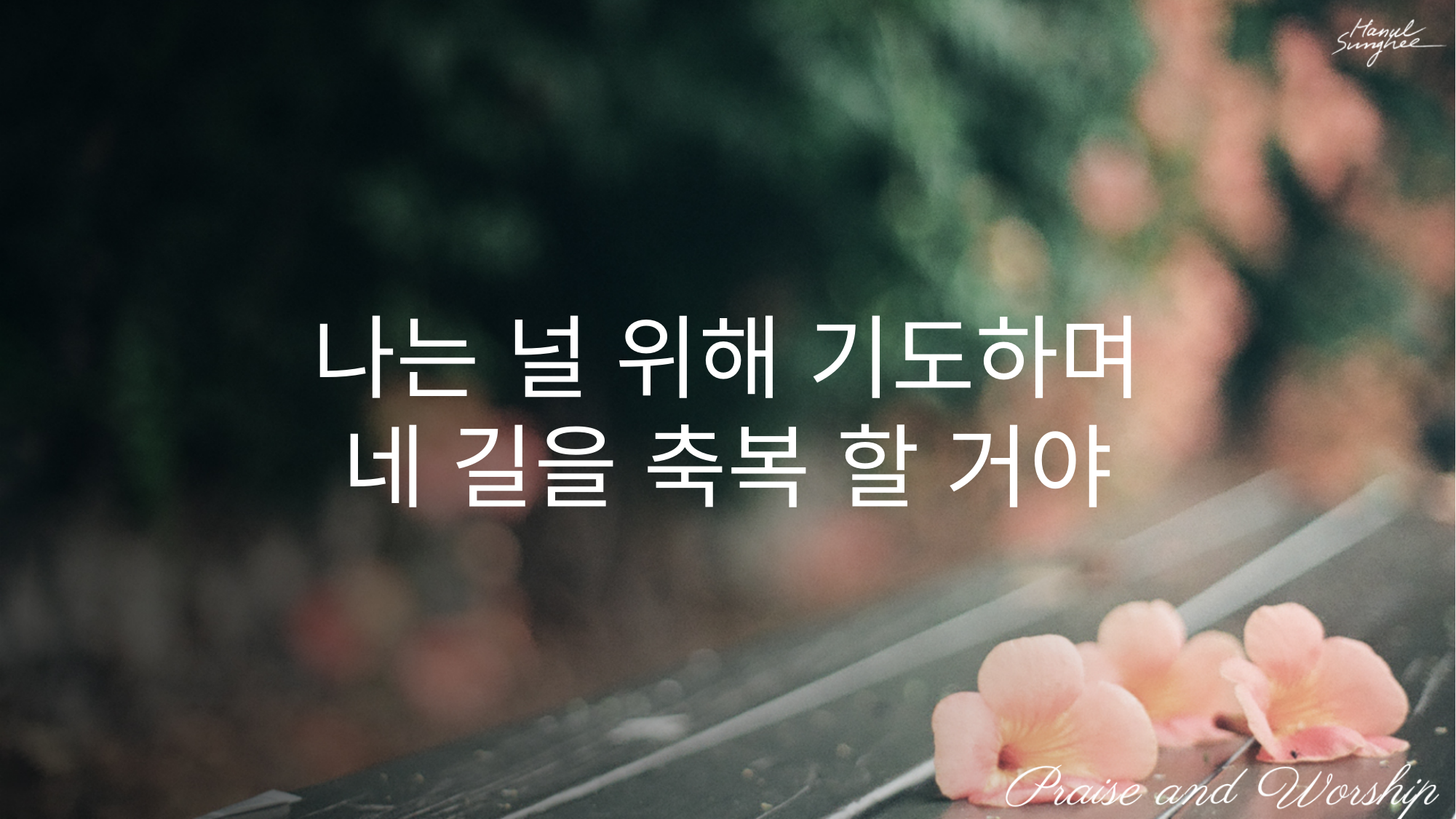

나는 널 위해 기도하며
네 길을 축복 할 거야